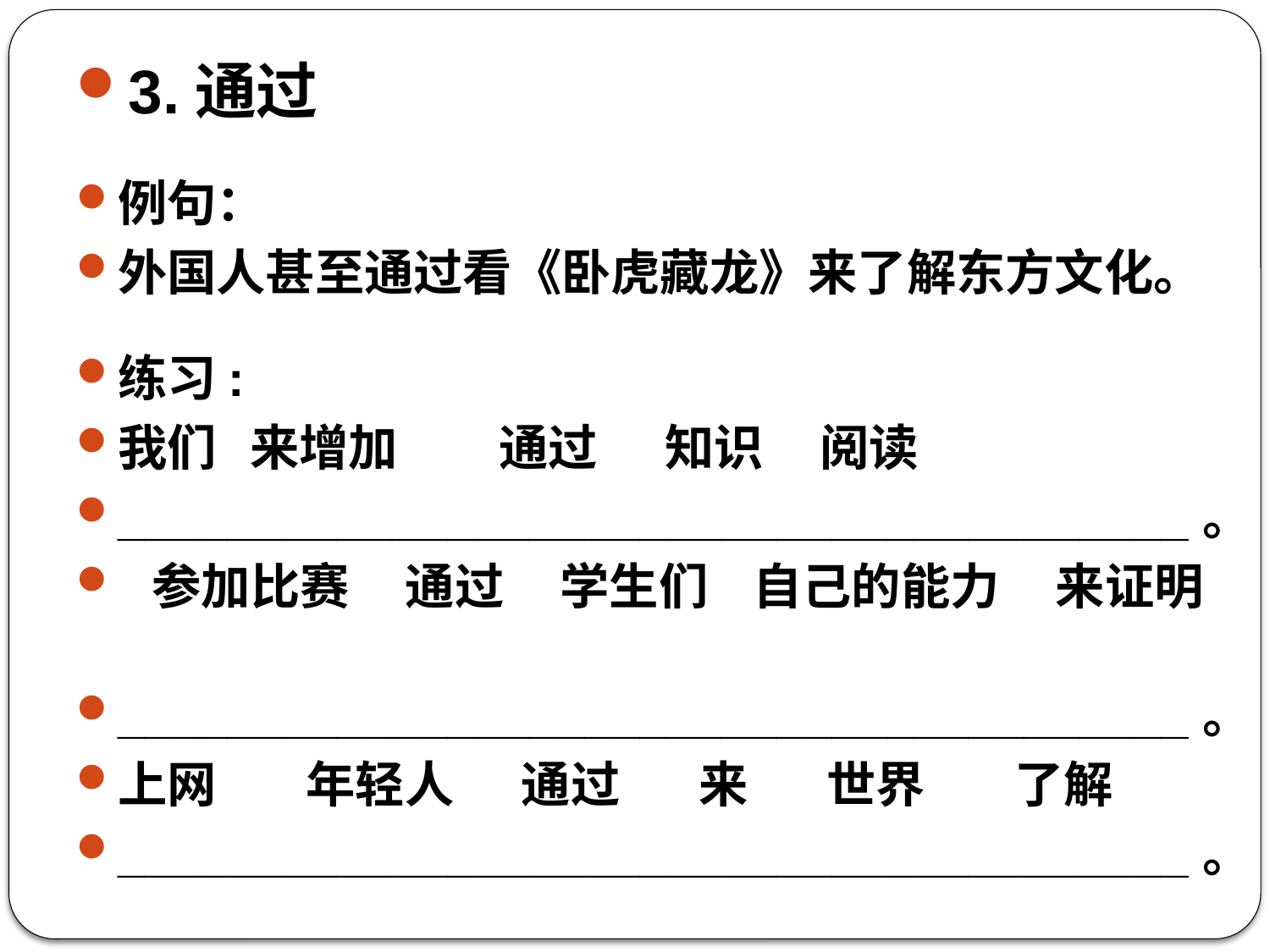

3.通过

例句：
外国人甚至通过看《卧虎藏龙》来了解东方文化。

练习:
我们   来增加         通过      知识     阅读
_______________________________________。
  参加比赛     通过     学生们    自己的能力     来证明
_______________________________________。
上网        年轻人      通过       来       世界        了解
_______________________________________。